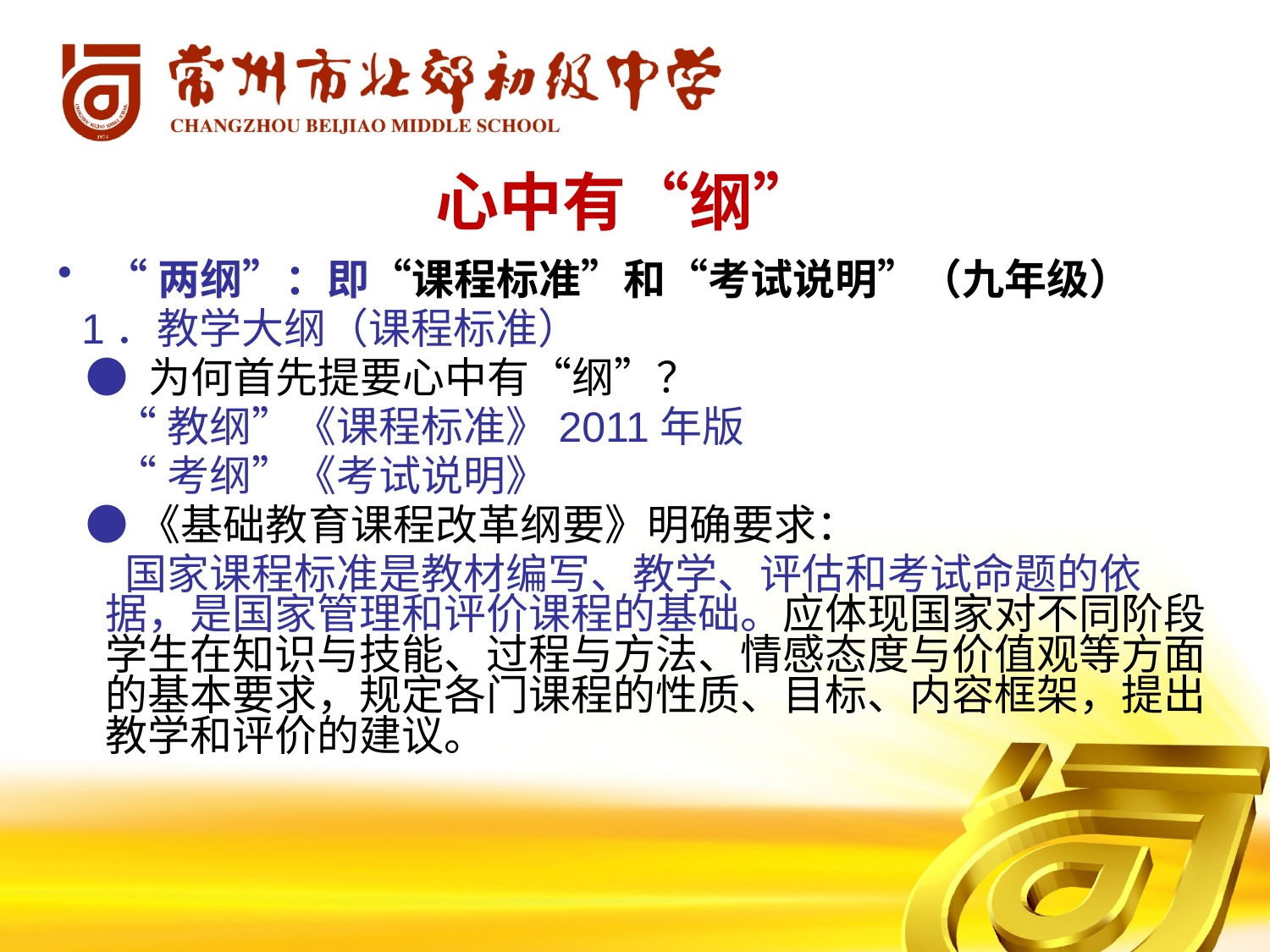

# 心中有“纲”
“两纲”：即“课程标准”和“考试说明”（九年级）
  1．教学大纲（课程标准）
   ● 为何首先提要心中有“纲”？
      “教纲”《课程标准》2011年版
      “考纲”《考试说明》
   ●《基础教育课程改革纲要》明确要求：
      国家课程标准是教材编写、教学、评估和考试命题的依据，是国家管理和评价课程的基础。应体现国家对不同阶段学生在知识与技能、过程与方法、情感态度与价值观等方面的基本要求，规定各门课程的性质、目标、内容框架，提出教学和评价的建议。